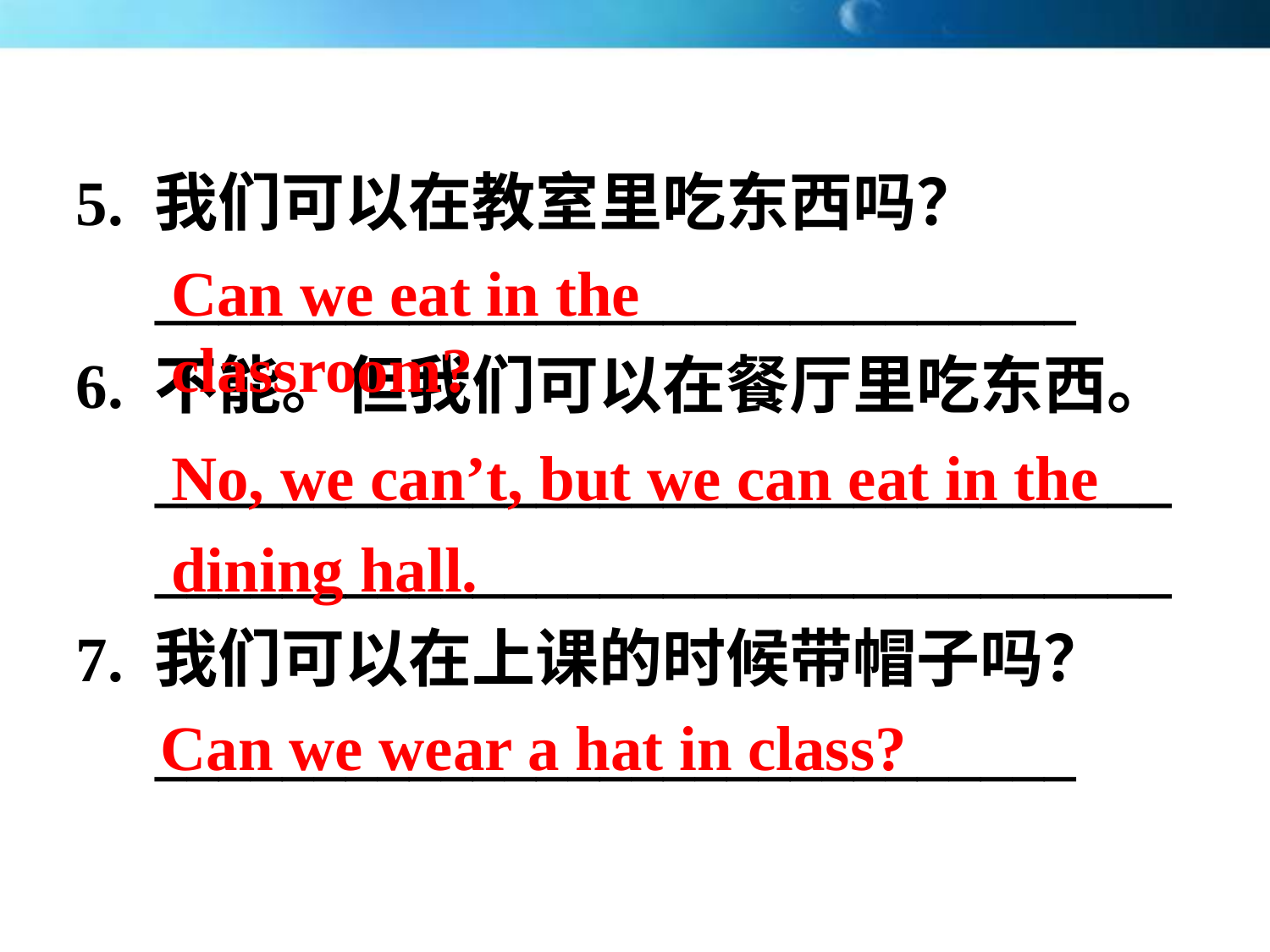

5. 我们可以在教室里吃东西吗？
     _____________________________
6. 不能。但我们可以在餐厅里吃东西。
     ________________________________
     ________________________________
7. 我们可以在上课的时候带帽子吗？
     _____________________________
Can we eat in the classroom?
No, we can’t, but we can eat in the dining hall.
Can we wear a hat in class?